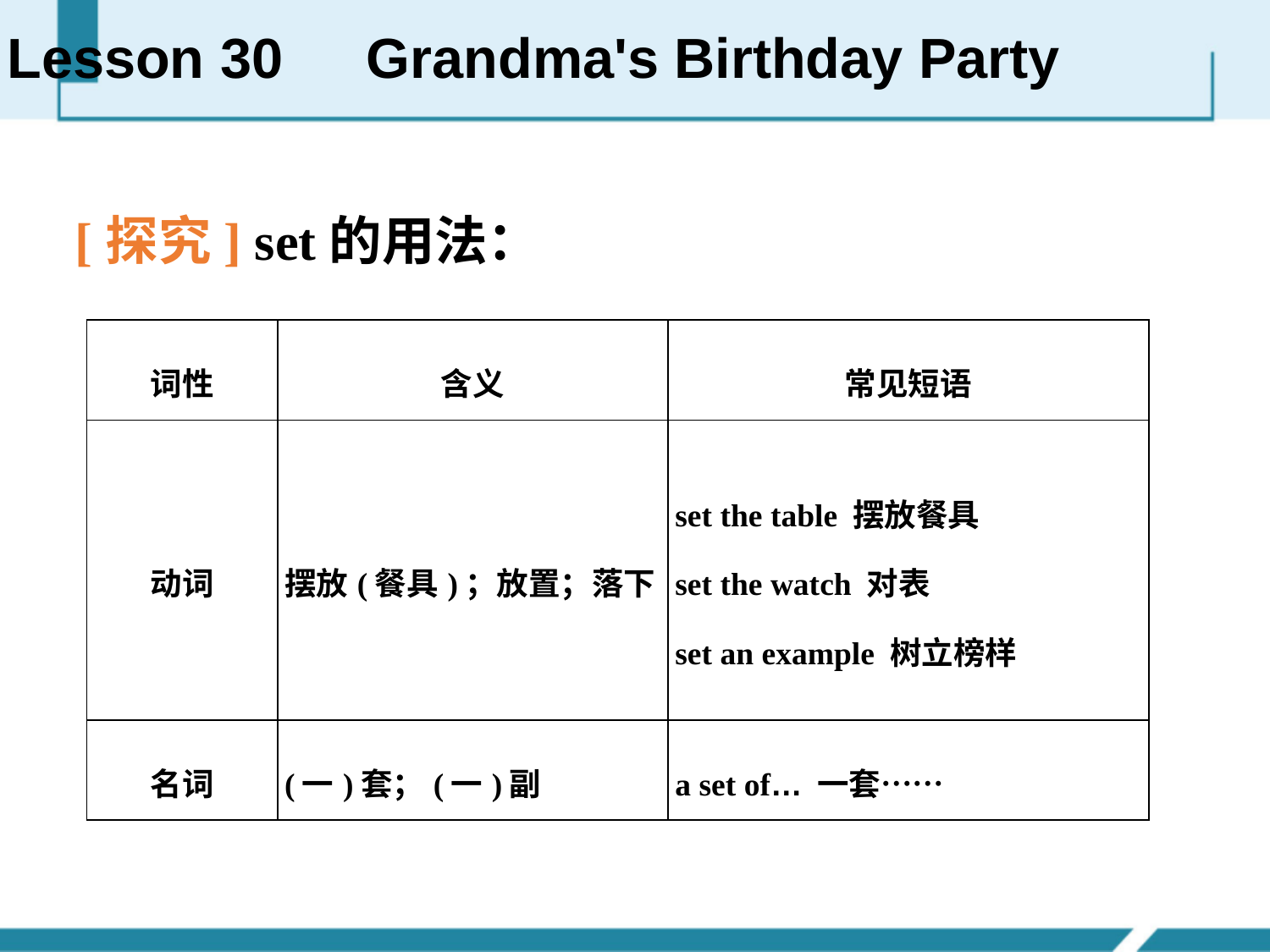

Lesson 30　Grandma's Birthday Party
[探究] set的用法：
| 词性 | 含义 | 常见短语 |
| --- | --- | --- |
| 动词 | 摆放(餐具)；放置；落下 | set the table 摆放餐具 set the watch 对表 set an example 树立榜样 |
| 名词 | (一)套；(一)副 | a set of… 一套…… |